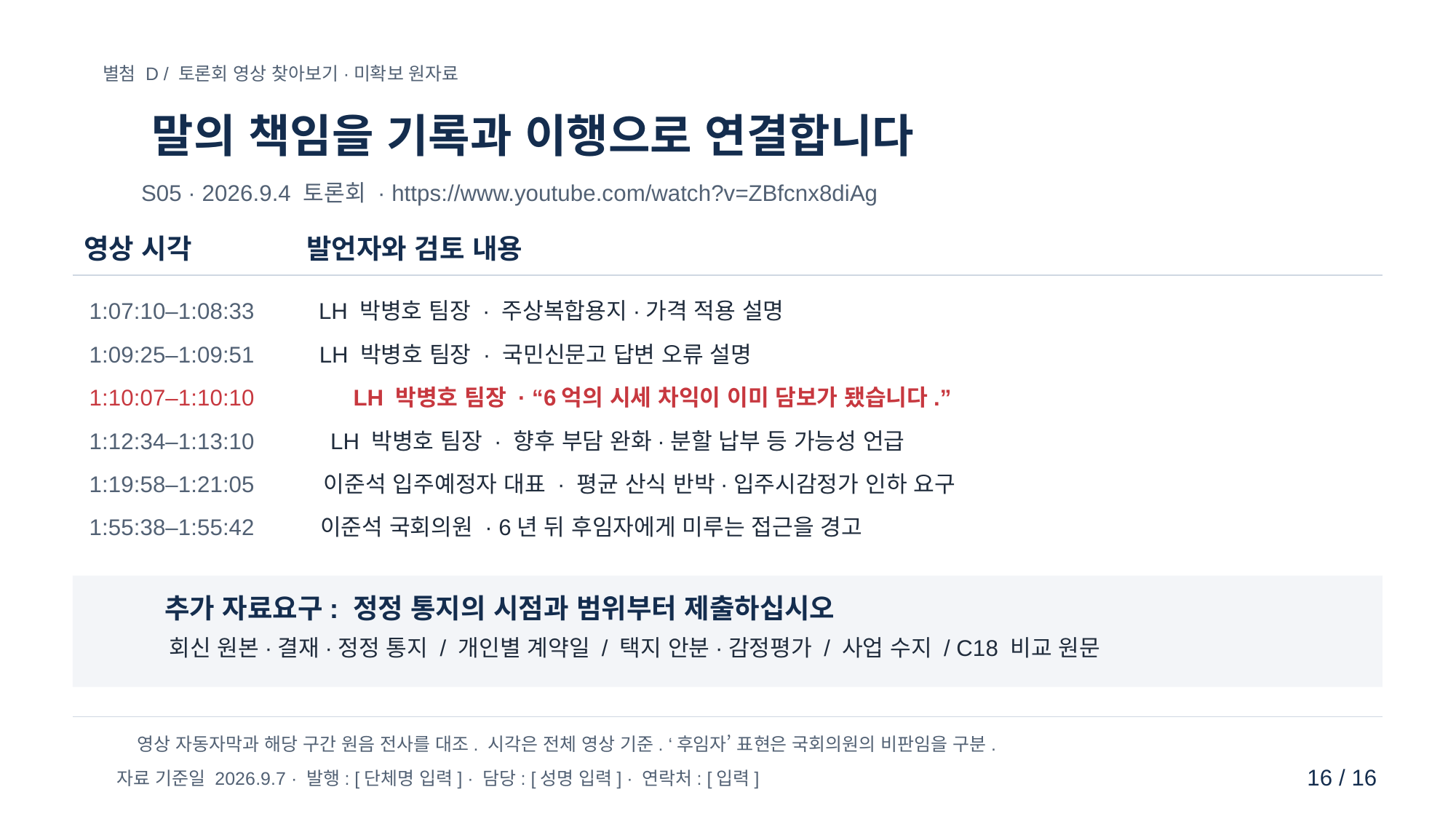

별첨 D / 토론회 영상 찾아보기·미확보 원자료
말의 책임을 기록과 이행으로 연결합니다
S05 · 2026.9.4 토론회 · https://www.youtube.com/watch?v=ZBfcnx8diAg
영상 시각
발언자와 검토 내용

1:07:10–1:08:33
LH 박병호 팀장 · 주상복합용지·가격 적용 설명
1:09:25–1:09:51
LH 박병호 팀장 · 국민신문고 답변 오류 설명
1:10:07–1:10:10
LH 박병호 팀장 · “6억의 시세 차익이 이미 담보가 됐습니다.”
1:12:34–1:13:10
LH 박병호 팀장 · 향후 부담 완화·분할 납부 등 가능성 언급
1:19:58–1:21:05
이준석 입주예정자 대표 · 평균 산식 반박·입주시감정가 인하 요구
1:55:38–1:55:42
이준석 국회의원 · 6년 뒤 후임자에게 미루는 접근을 경고

추가 자료요구: 정정 통지의 시점과 범위부터 제출하십시오
회신 원본·결재·정정 통지 / 개인별 계약일 / 택지 안분·감정평가 / 사업 수지 / C18 비교 원문

영상 자동자막과 해당 구간 원음 전사를 대조. 시각은 전체 영상 기준. ‘후임자’ 표현은 국회의원의 비판임을 구분.
16 / 16
자료 기준일 2026.9.7 · 발행: [단체명 입력] · 담당: [성명 입력] · 연락처: [입력]